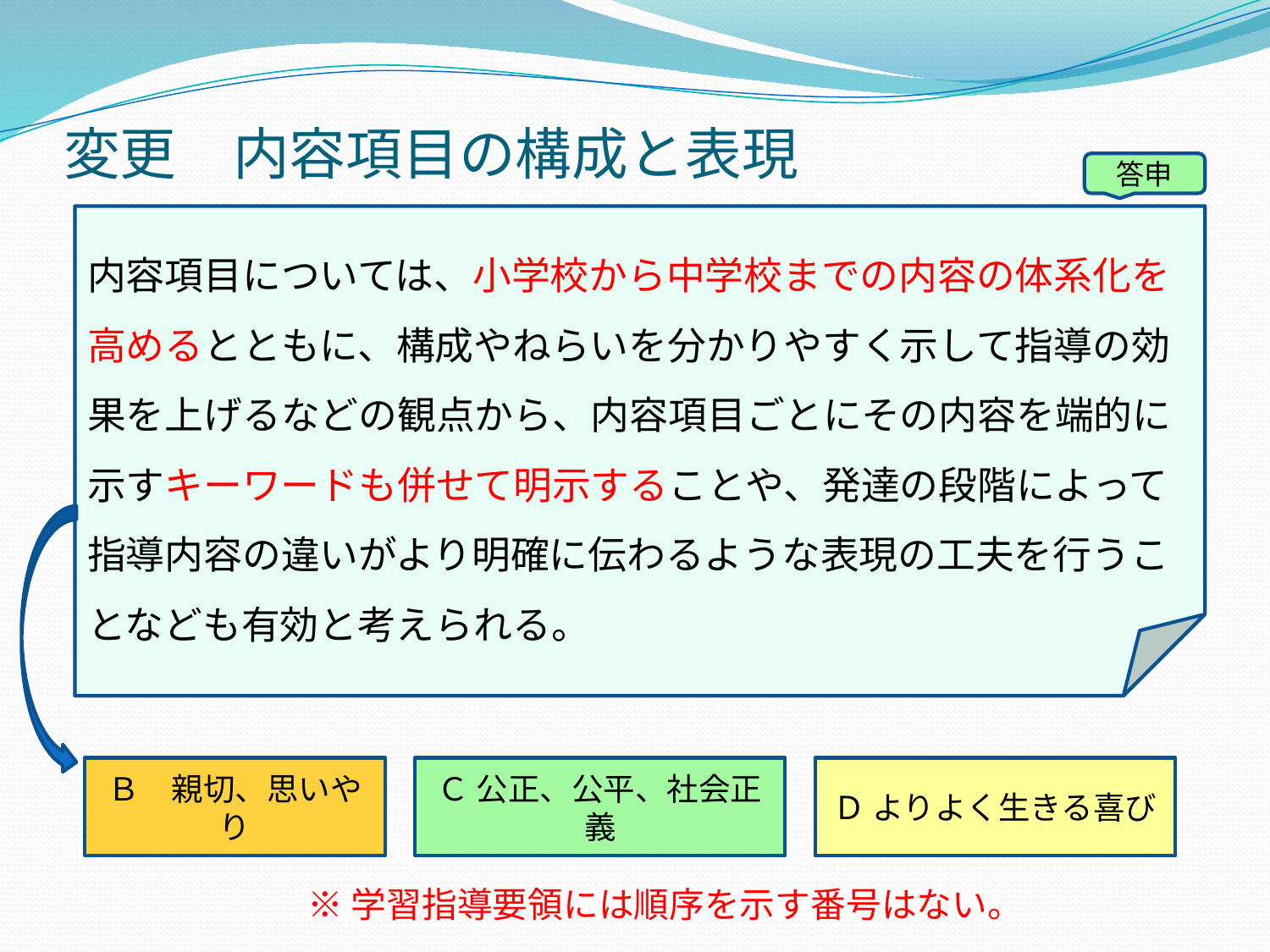

# 変更　内容項目の構成と表現
答申
こ

内容項目については、小学校から中学校までの内容の体系化を高めるとともに、構成やねらいを分かりやすく示して指導の効果を上げるなどの観点から、内容項目ごとにその内容を端的に示すキーワードも併せて明示することや、発達の段階によって指導内容の違いがより明確に伝わるような表現の工夫を行うことなども有効と考えられる。

Ｂ　親切、思いやり
Ｃ 公正、公平、社会正義
Ｄ よりよく生きる喜び
※学習指導要領には順序を示す番号はない。